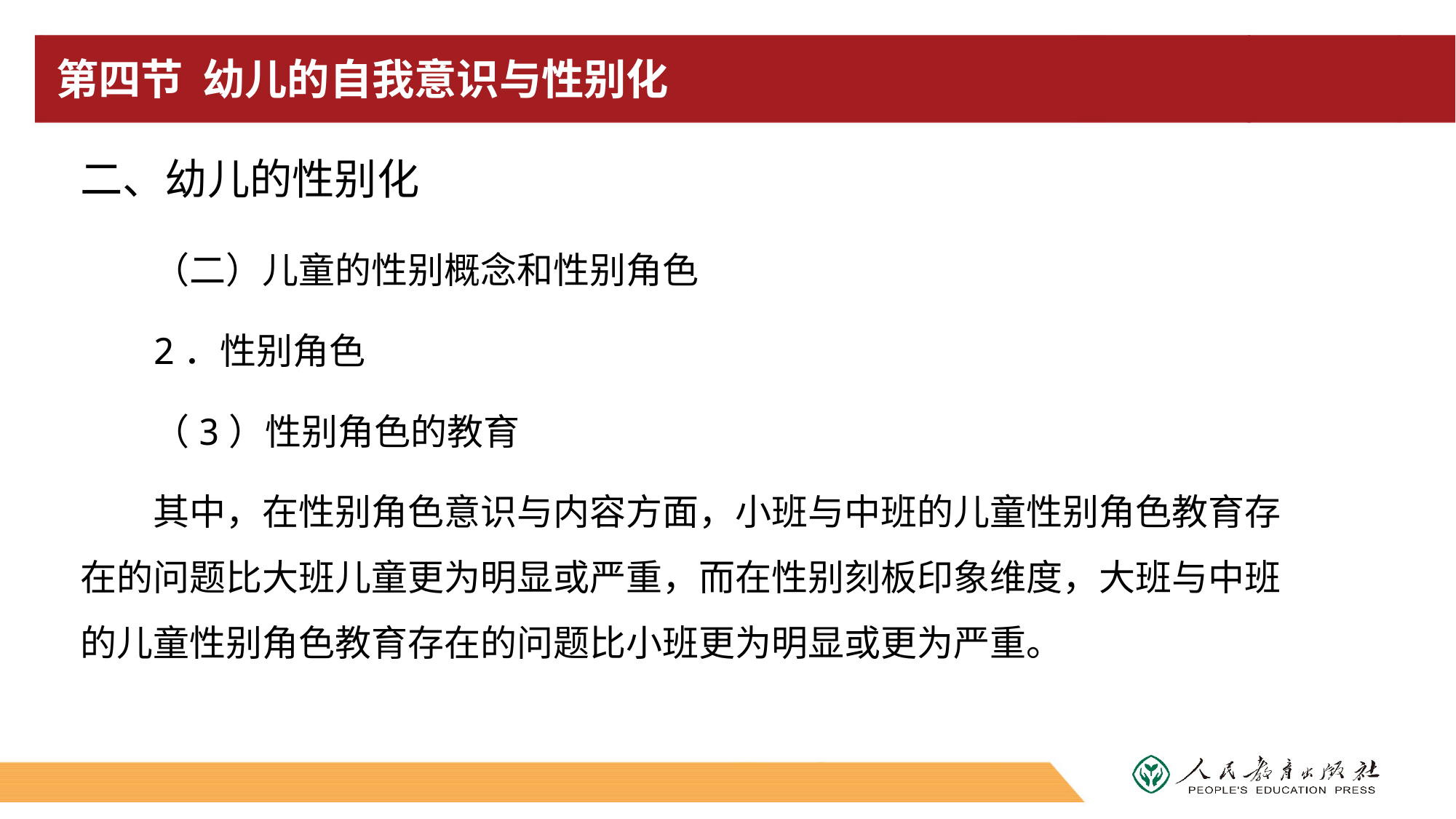

# 第四节  幼儿的自我意识与性别化
二、幼儿的性别化
（二）儿童的性别概念和性别角色
2．性别角色
（3）性别角色的教育
其中，在性别角色意识与内容方面，小班与中班的儿童性别角色教育存在的问题比大班儿童更为明显或严重，而在性别刻板印象维度，大班与中班的儿童性别角色教育存在的问题比小班更为明显或更为严重。